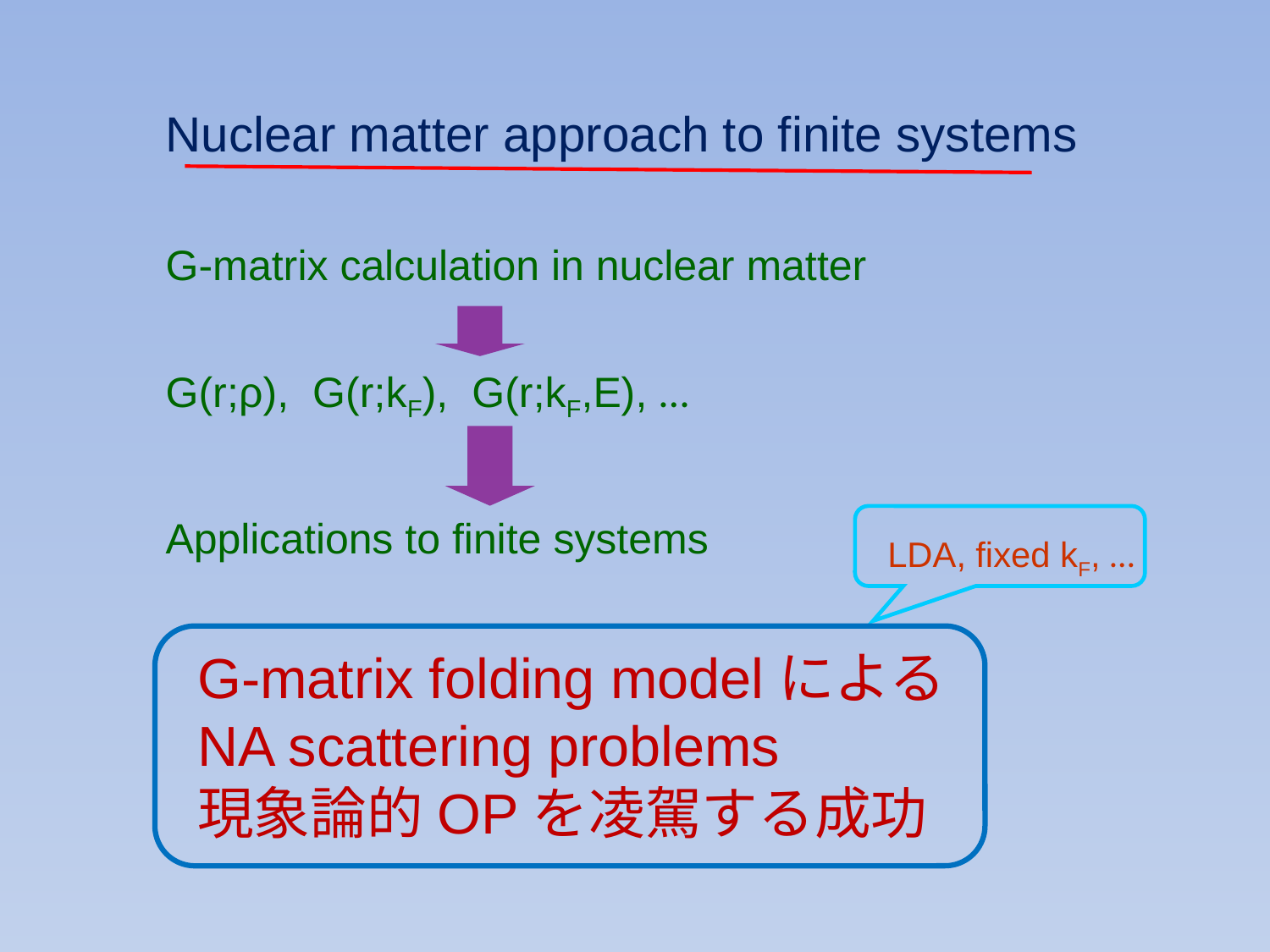

Nuclear matter approach to finite systems

G-matrix calculation in nuclear matter

G(r;ρ),  G(r;kF),  G(r;kF,E), …

Applications to finite systems

LDA, fixed kF, …

G-matrix folding modelによる
NA scattering problems
現象論的OPを凌駕する成功